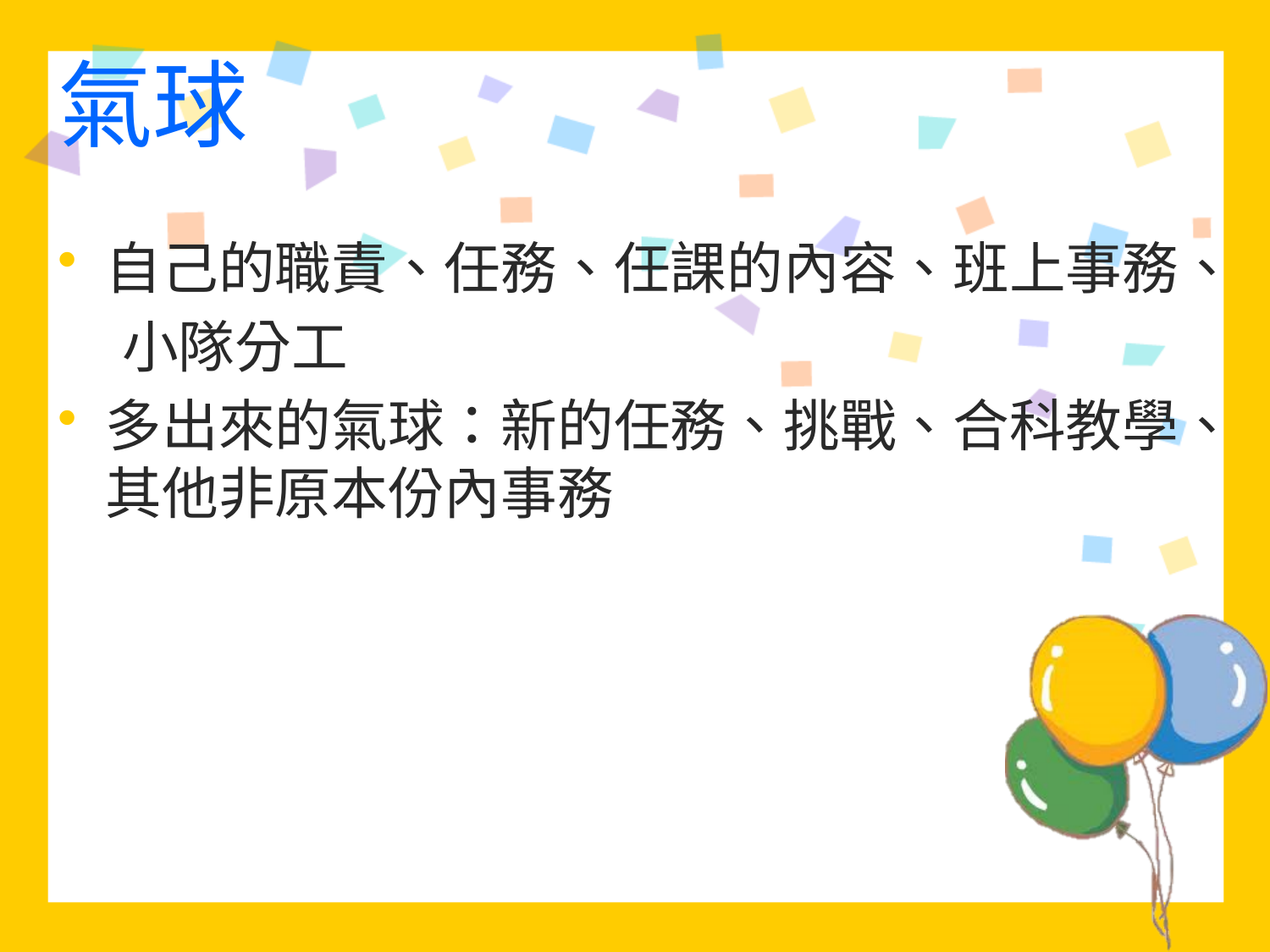

# 氣球
自己的職責、任務、任課的內容、班上事務、
    小隊分工
多出來的氣球：新的任務、挑戰、合科教學、其他非原本份內事務